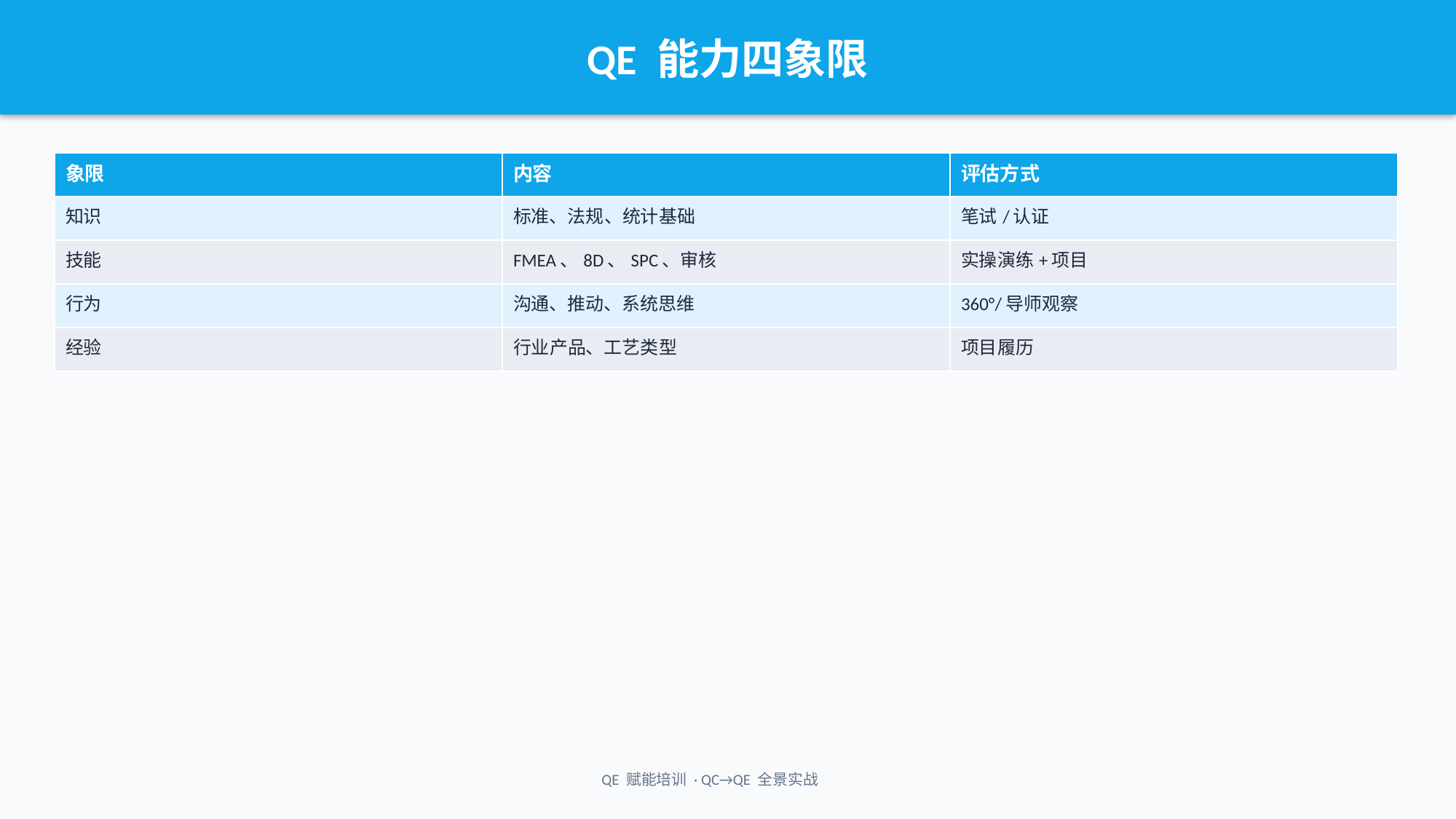

QE 能力四象限
| 象限 | 内容 | 评估方式 |
| --- | --- | --- |
| 知识 | 标准、法规、统计基础 | 笔试/认证 |
| 技能 | FMEA、8D、SPC、审核 | 实操演练+项目 |
| 行为 | 沟通、推动、系统思维 | 360°/导师观察 |
| 经验 | 行业产品、工艺类型 | 项目履历 |
QE 赋能培训 · QC→QE 全景实战